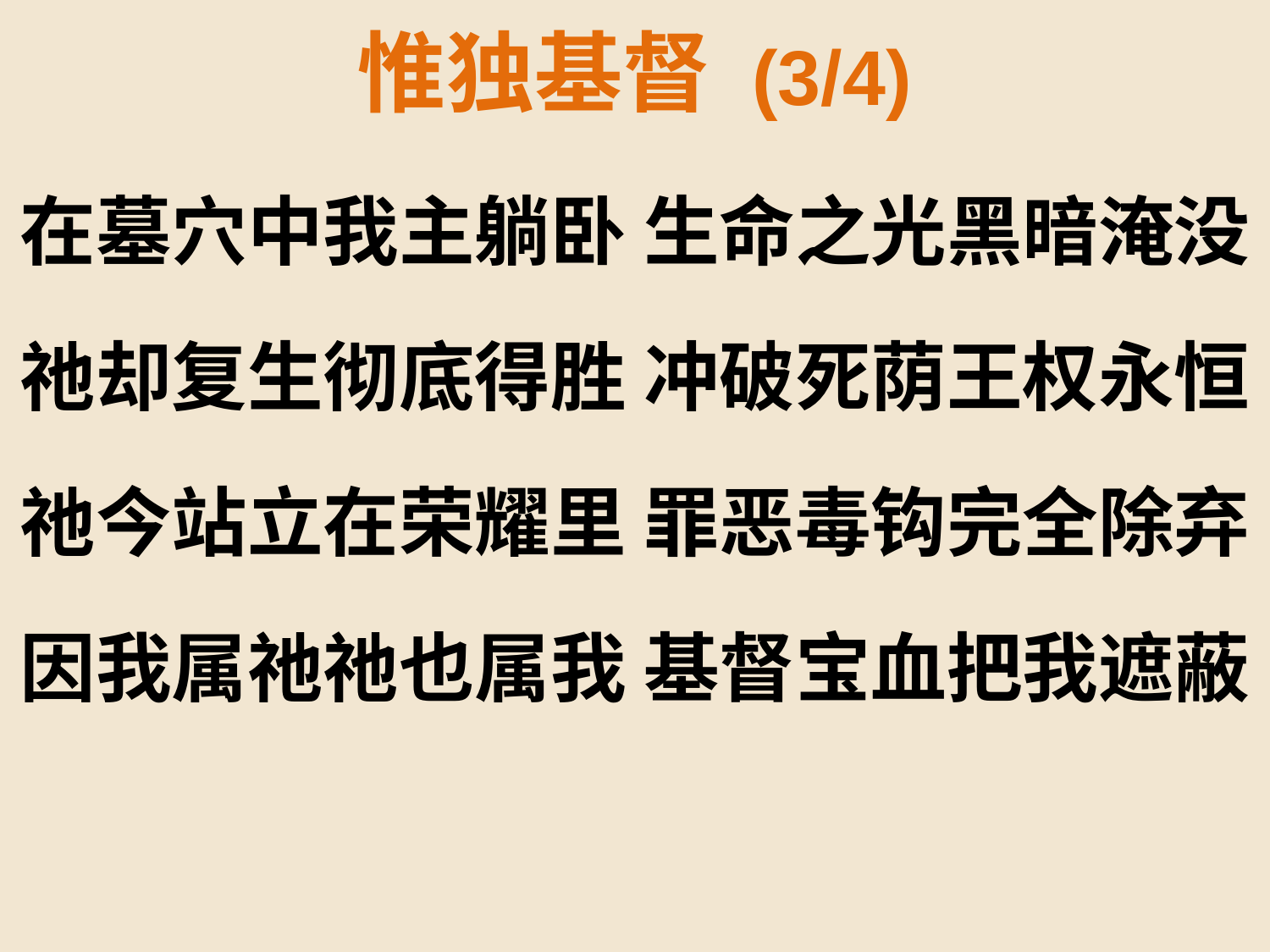

惟独基督 (3/4)
在墓穴中我主躺卧 生命之光黑暗淹没
祂却复生彻底得胜 冲破死荫王权永恒
祂今站立在荣耀里 罪恶毒钩完全除弃
因我属祂祂也属我 基督宝血把我遮蔽